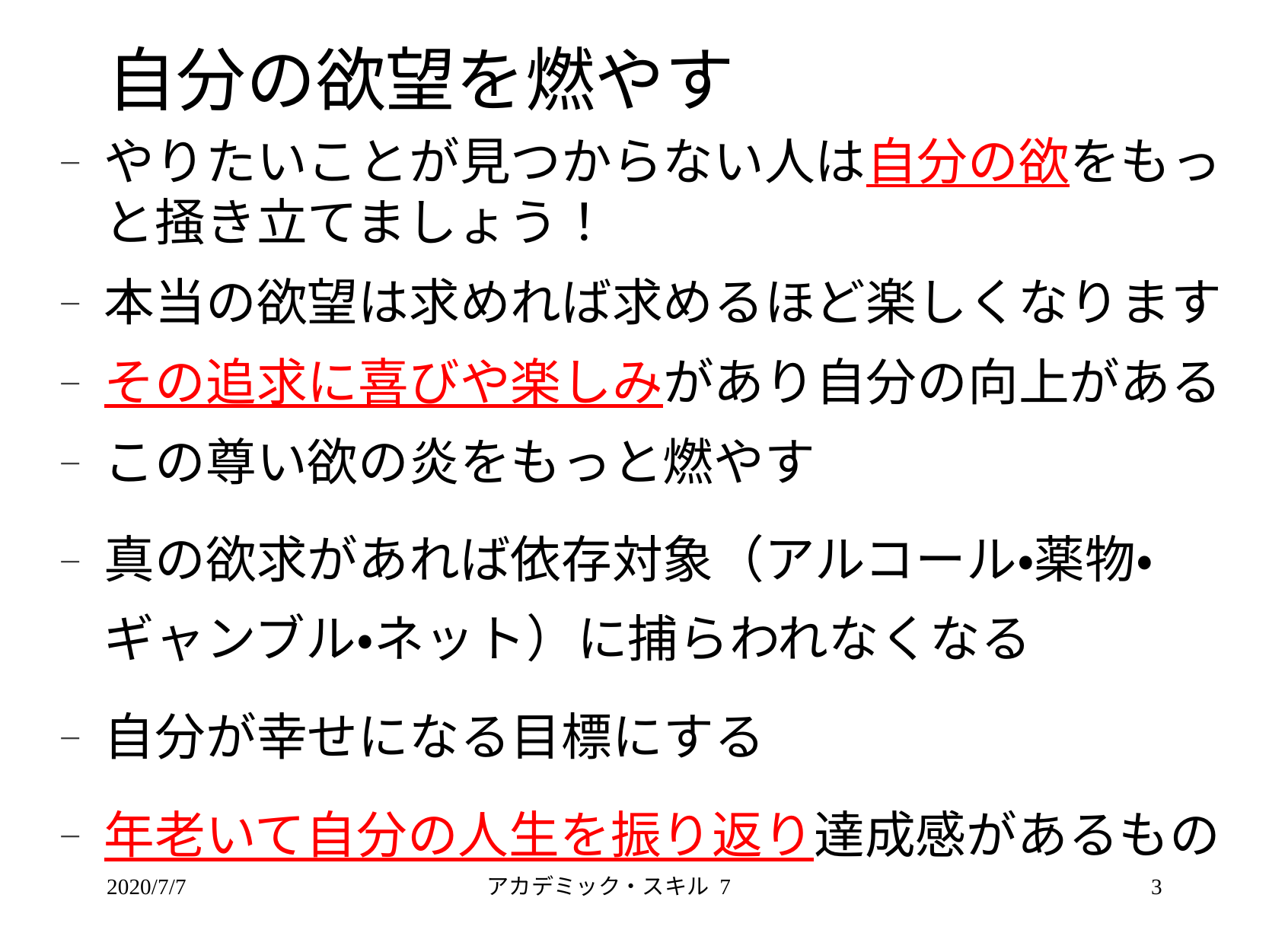

# 自分の欲望を燃やす
やりたいことが見つからない人は自分の欲をもっと掻き立てましょう！
本当の欲望は求めれば求めるほど楽しくなります
その追求に喜びや楽しみがあり自分の向上がある
この尊い欲の炎をもっと燃やす
真の欲求があれば依存対象（アルコール・薬物・ギャンブル・ネット）に捕らわれなくなる
自分が幸せになる目標にする
年老いて自分の人生を振り返り達成感があるもの
2020/7/7
アカデミック・スキル 7
3